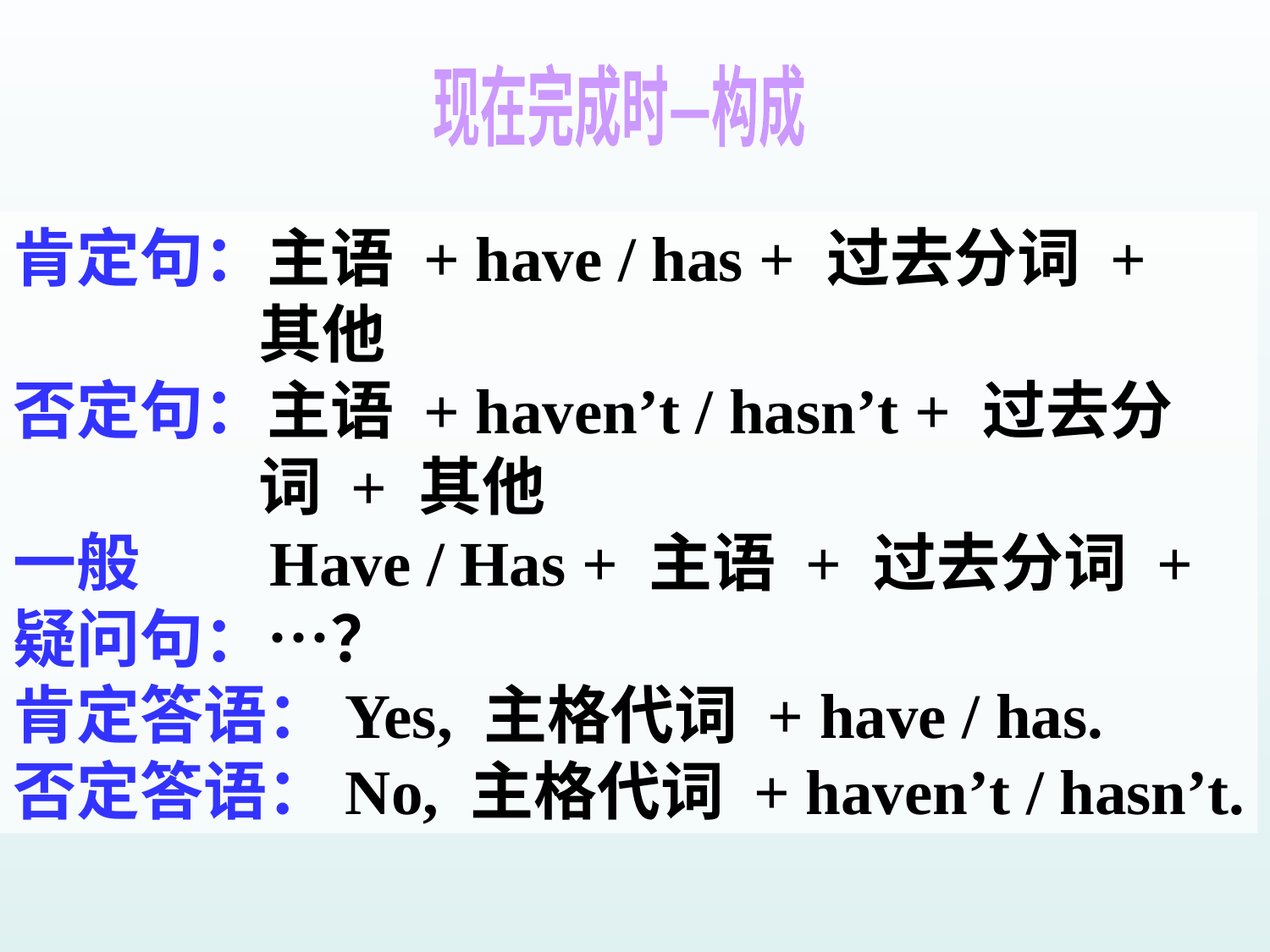

现在完成时—构成
肯定句：主语 + have / has + 过去分词 +
                其他
否定句：主语 + haven’t / hasn’t + 过去分
                词 + 其他
一般        Have / Has + 主语 + 过去分词 +
疑问句：…？
肯定答语：Yes, 主格代词 + have / has.
否定答语：No, 主格代词 + haven’t / hasn’t.